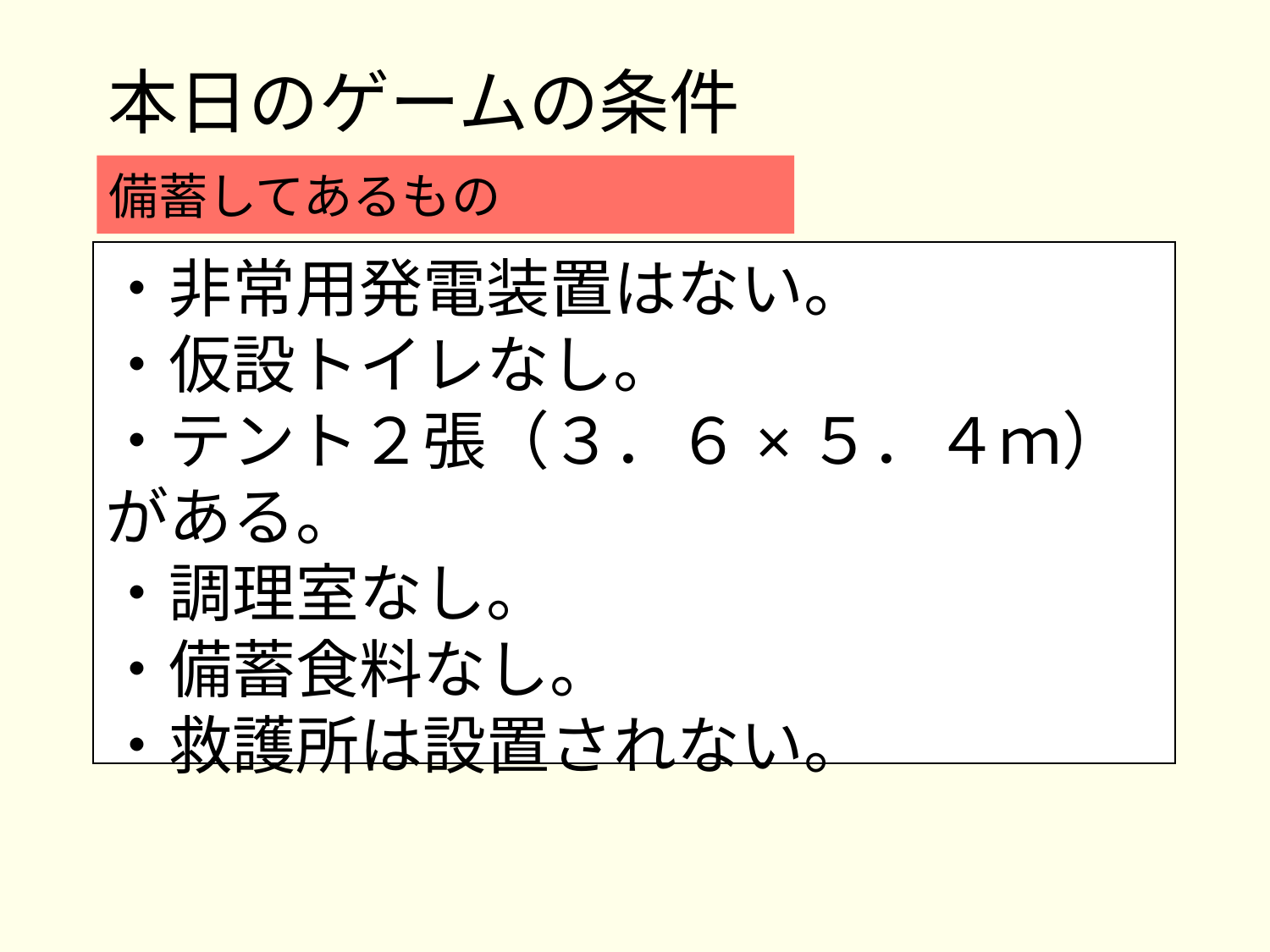

本日のゲームの条件
備蓄してあるもの
・非常用発電装置はない。
・仮設トイレなし。
・テント２張（３．６×５．４ｍ）がある。
・調理室なし。
・備蓄食料なし。
・救護所は設置されない。